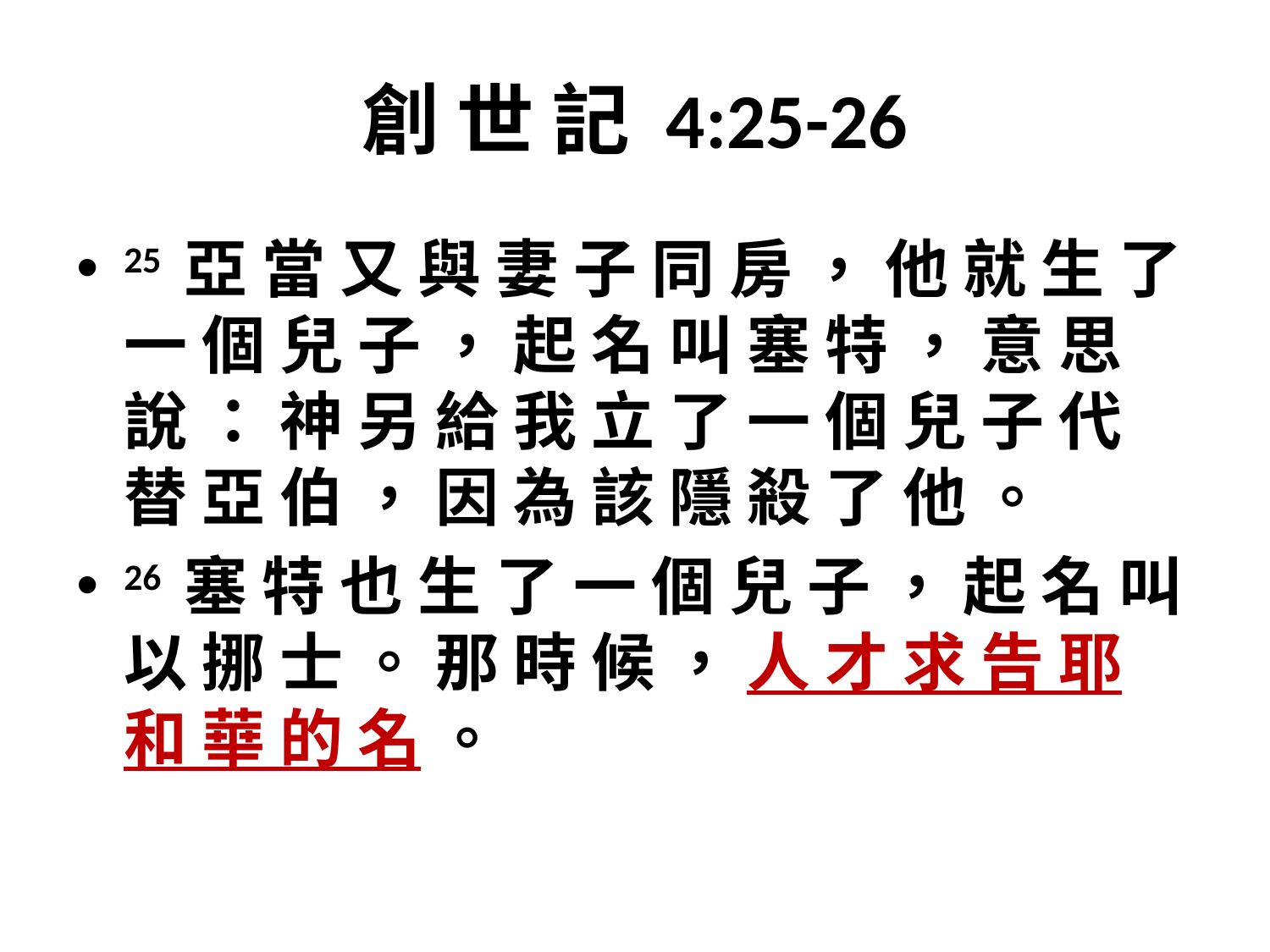

# 創 世 記 4:25-26
25 亞 當 又 與 妻 子 同 房 ， 他 就 生 了 一 個 兒 子 ， 起 名 叫 塞 特 ， 意 思 說 ： 神 另 給 我 立 了 一 個 兒 子 代 替 亞 伯 ， 因 為 該 隱 殺 了 他 。
26 塞 特 也 生 了 一 個 兒 子 ， 起 名 叫 以 挪 士 。 那 時 候 ， 人 才 求 告 耶 和 華 的 名 。